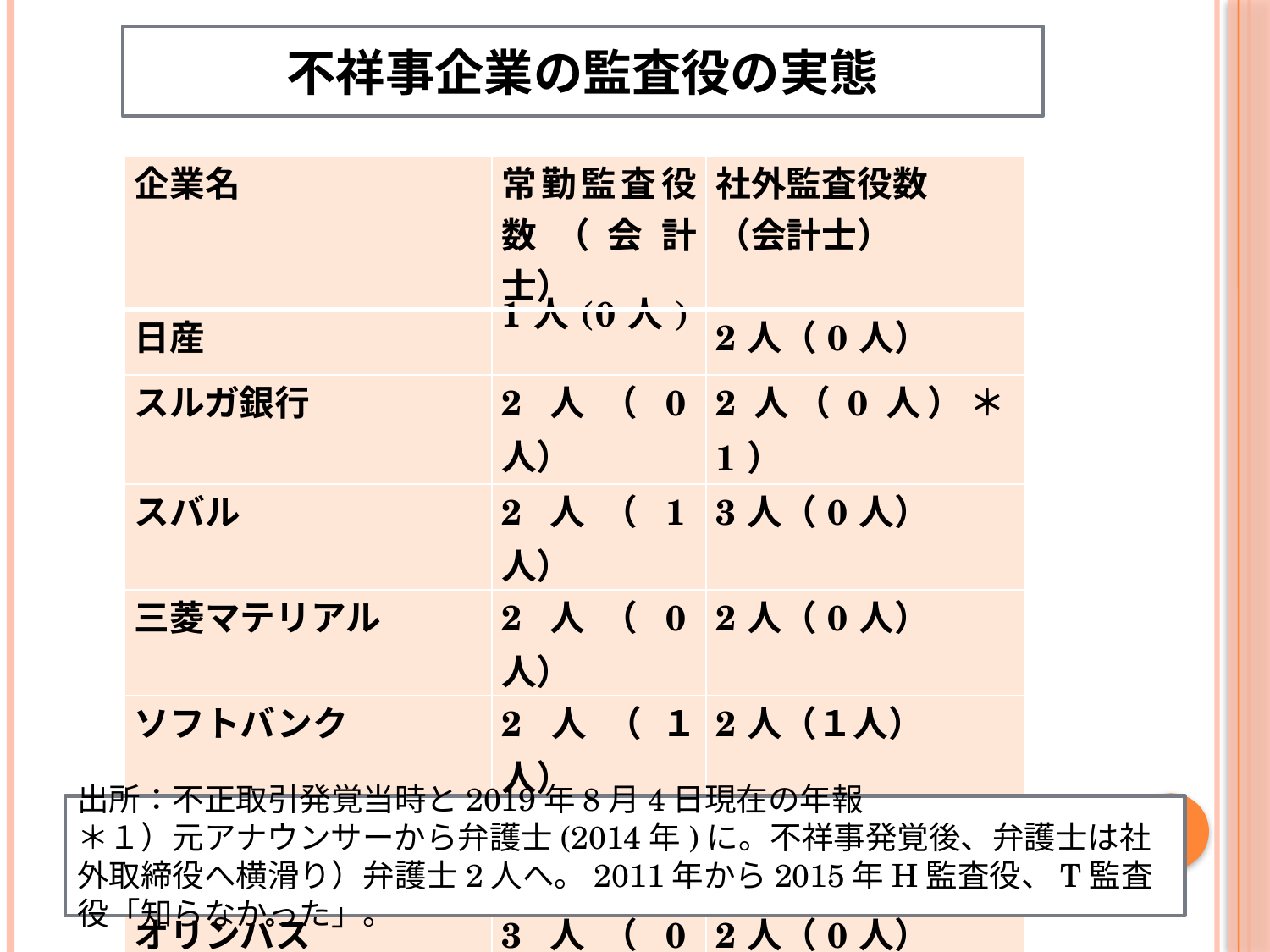

不祥事企業の監査役の実態
| 企業名 | 常勤監査役数（会計士） | 社外監査役数 （会計士） |
| --- | --- | --- |
| 日産 | 1人(0人) | 2人（0人） |
| スルガ銀行 | 2人（0人） | 2人（0人）＊1） |
| スバル | 2人（1人） | 3人（0人） |
| 三菱マテリアル | 2人（0人） | 2人（0人） |
| ソフトバンク | 2人（１人） | 2人（１人） |
| 電通 | 2人（0人） | 3人（0人） |
| オリンパス | 3人（0人） | 2人（0人） |
| 神戸製鉄所 | 2人（0人） | 3人（0人） |
| 東芝 | 3人（0人） | 3人（0人） |
出所：不正取引発覚当時と2019年8月4日現在の年報
＊１）元アナウンサーから弁護士(2014年)に。不祥事発覚後、弁護士は社外取締役へ横滑り）弁護士2人へ。2011年から2015年H監査役、T監査役「知らなかった」。
10